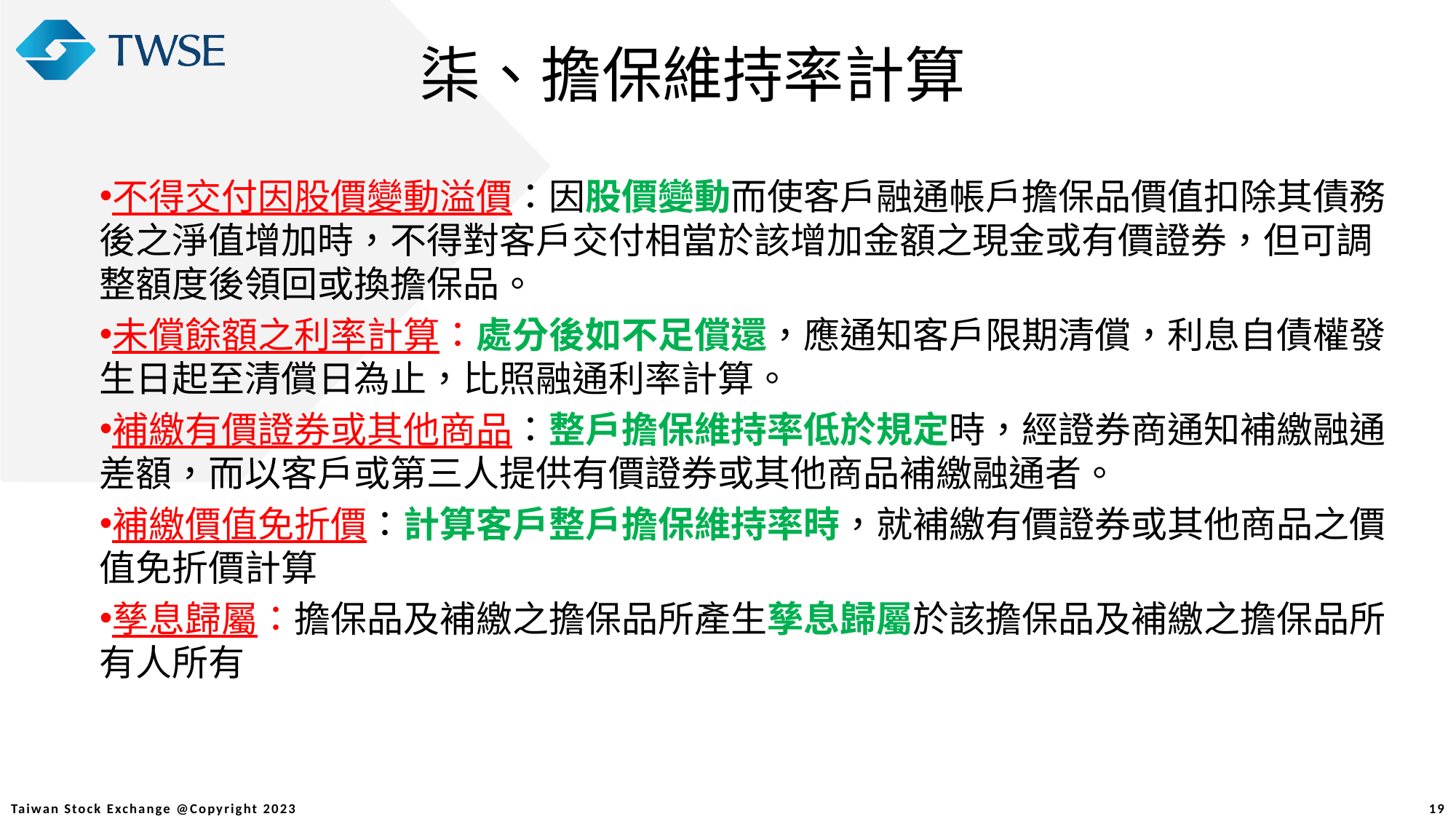

柒、擔保維持率計算

不得交付因股價變動溢價：因股價變動而使客戶融通帳戶擔保品價值扣除其債務後之淨值增加時，不得對客戶交付相當於該增加金額之現金或有價證券，但可調整額度後領回或換擔保品。
未償餘額之利率計算：處分後如不足償還，應通知客戶限期清償，利息自債權發生日起至清償日為止，比照融通利率計算。
補繳有價證券或其他商品：整戶擔保維持率低於規定時，經證券商通知補繳融通差額，而以客戶或第三人提供有價證券或其他商品補繳融通者。
補繳價值免折價：計算客戶整戶擔保維持率時，就補繳有價證券或其他商品之價值免折價計算
孳息歸屬：擔保品及補繳之擔保品所產生孳息歸屬於該擔保品及補繳之擔保品所有人所有

19